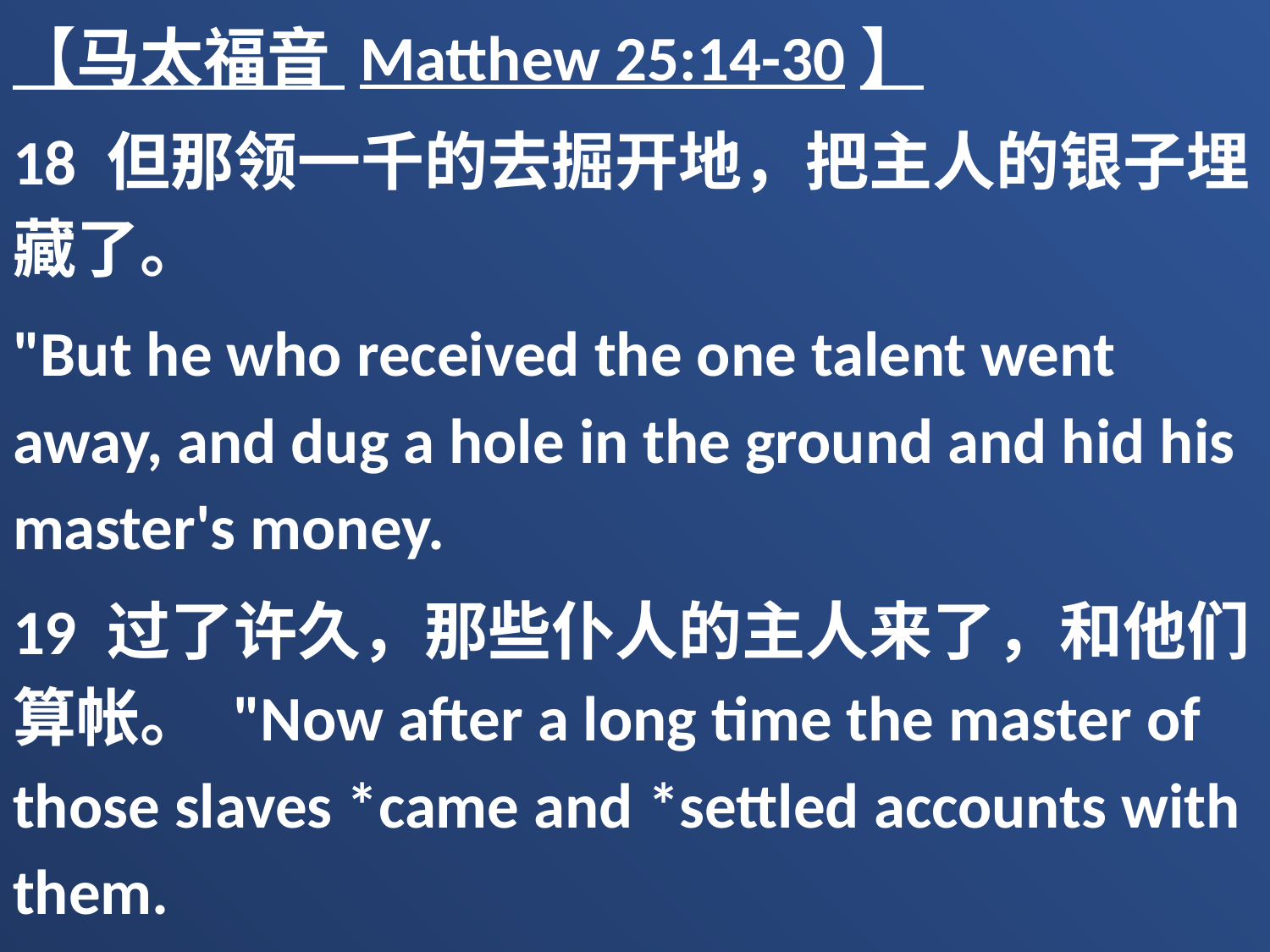

【马太福音 Matthew 25:14-30】
18 但那领一千的去掘开地，把主人的银子埋藏了。
"But he who received the one talent went away, and dug a hole in the ground and hid his master's money.
19 过了许久，那些仆人的主人来了，和他们算帐。 "Now after a long time the master of those slaves *came and *settled accounts with them.